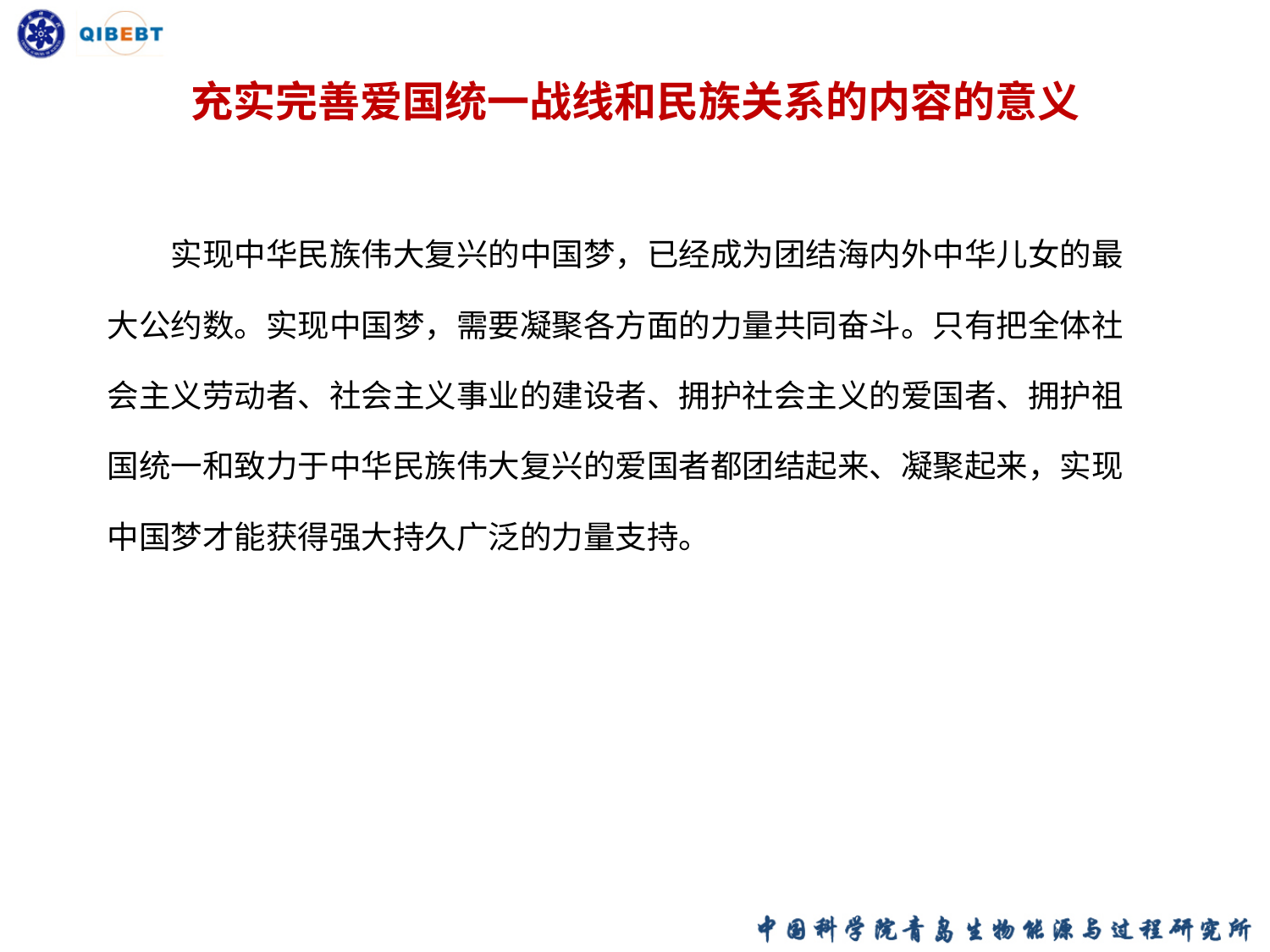

充实完善爱国统一战线和民族关系的内容的意义
实现中华民族伟大复兴的中国梦，已经成为团结海内外中华儿女的最大公约数。实现中国梦，需要凝聚各方面的力量共同奋斗。只有把全体社会主义劳动者、社会主义事业的建设者、拥护社会主义的爱国者、拥护祖国统一和致力于中华民族伟大复兴的爱国者都团结起来、凝聚起来，实现中国梦才能获得强大持久广泛的力量支持。